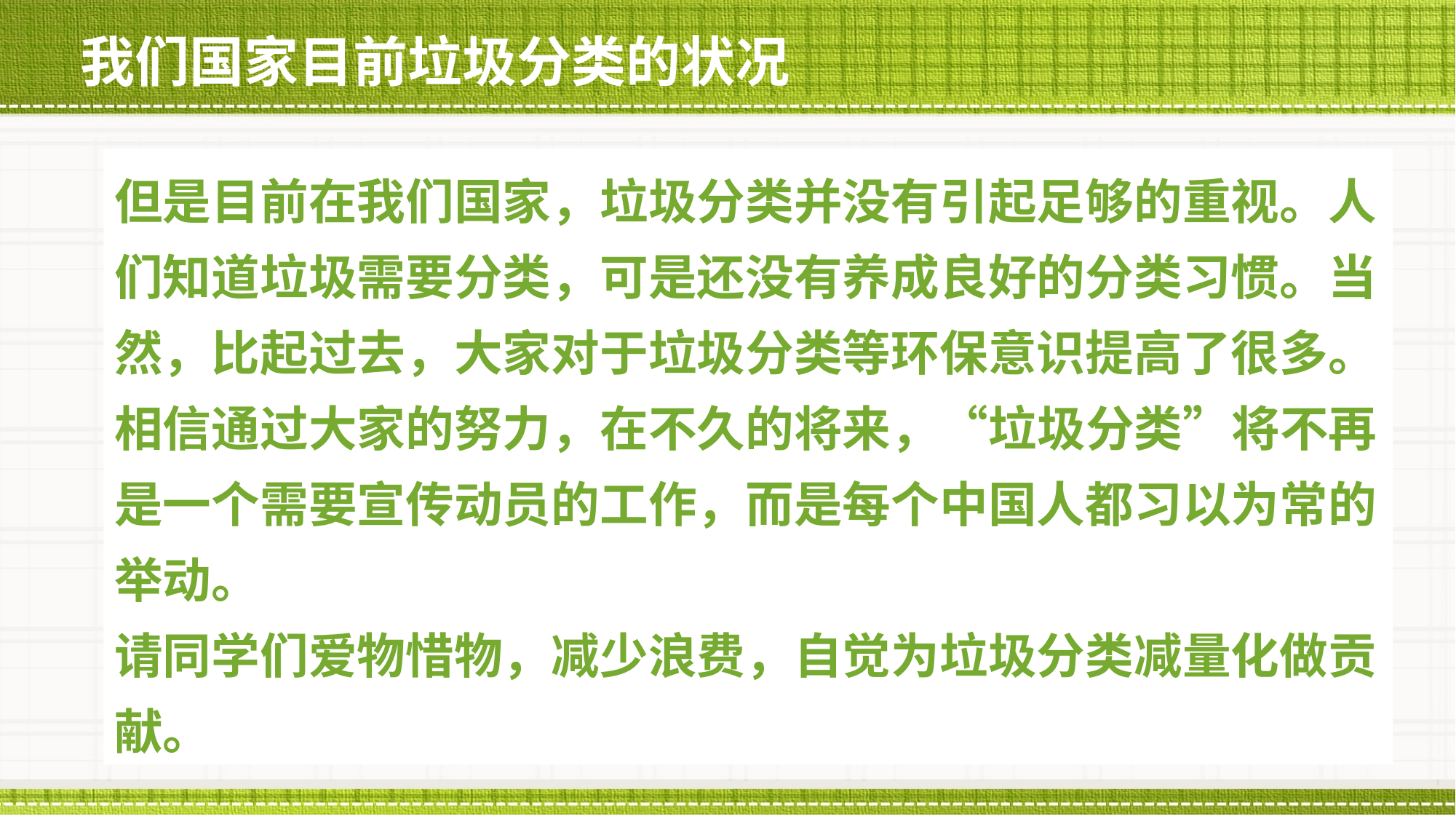

# 我们国家目前垃圾分类的状况
但是目前在我们国家，垃圾分类并没有引起足够的重视。人们知道垃圾需要分类，可是还没有养成良好的分类习惯。当然，比起过去，大家对于垃圾分类等环保意识提高了很多。相信通过大家的努力，在不久的将来，“垃圾分类”将不再是一个需要宣传动员的工作，而是每个中国人都习以为常的举动。
请同学们爱物惜物，减少浪费，自觉为垃圾分类减量化做贡献。